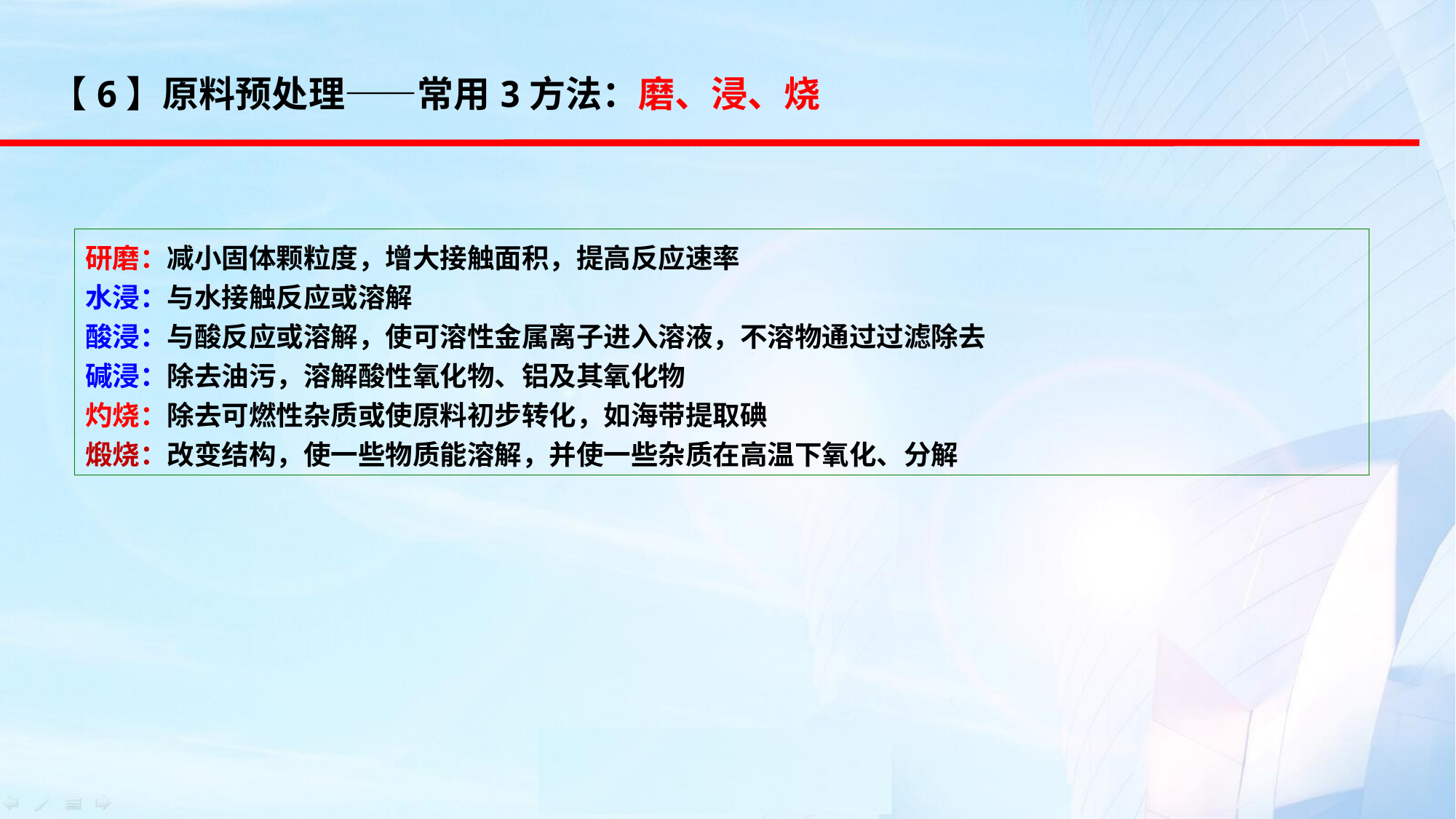

【6】原料预处理——常用3方法：磨、浸、烧
研磨：减小固体颗粒度，增大接触面积，提高反应速率
水浸：与水接触反应或溶解
酸浸：与酸反应或溶解，使可溶性金属离子进入溶液，不溶物通过过滤除去
碱浸：除去油污，溶解酸性氧化物、铝及其氧化物
灼烧：除去可燃性杂质或使原料初步转化，如海带提取碘
煅烧：改变结构，使一些物质能溶解，并使一些杂质在高温下氧化、分解

226